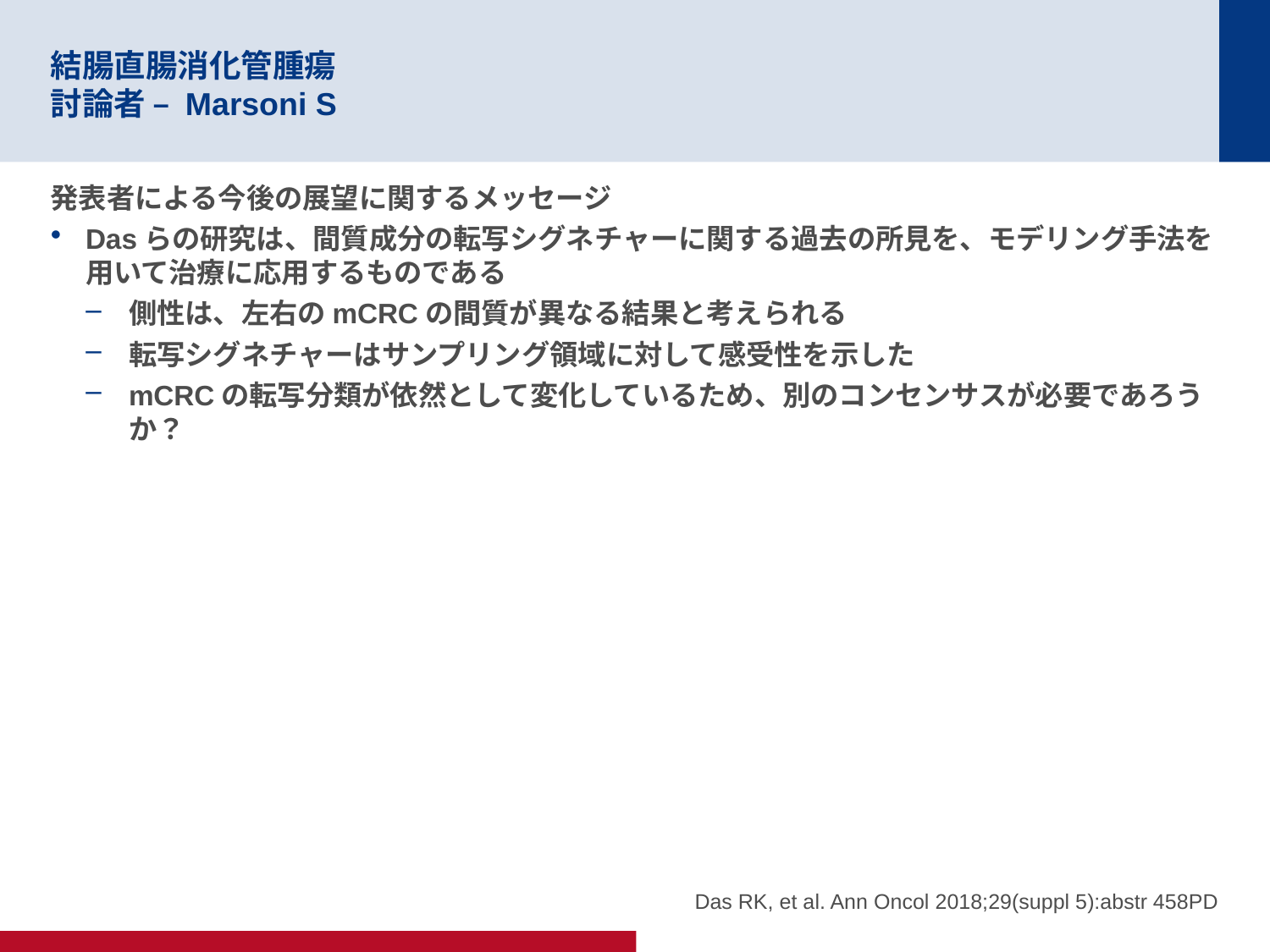

# 結腸直腸消化管腫瘍 討論者 – Marsoni S
発表者による今後の展望に関するメッセージ
Dasらの研究は、間質成分の転写シグネチャーに関する過去の所見を、モデリング手法を用いて治療に応用するものである
側性は、左右のmCRCの間質が異なる結果と考えられる
転写シグネチャーはサンプリング領域に対して感受性を示した
mCRCの転写分類が依然として変化しているため、別のコンセンサスが必要であろうか？
Das RK, et al. Ann Oncol 2018;29(suppl 5):abstr 458PD